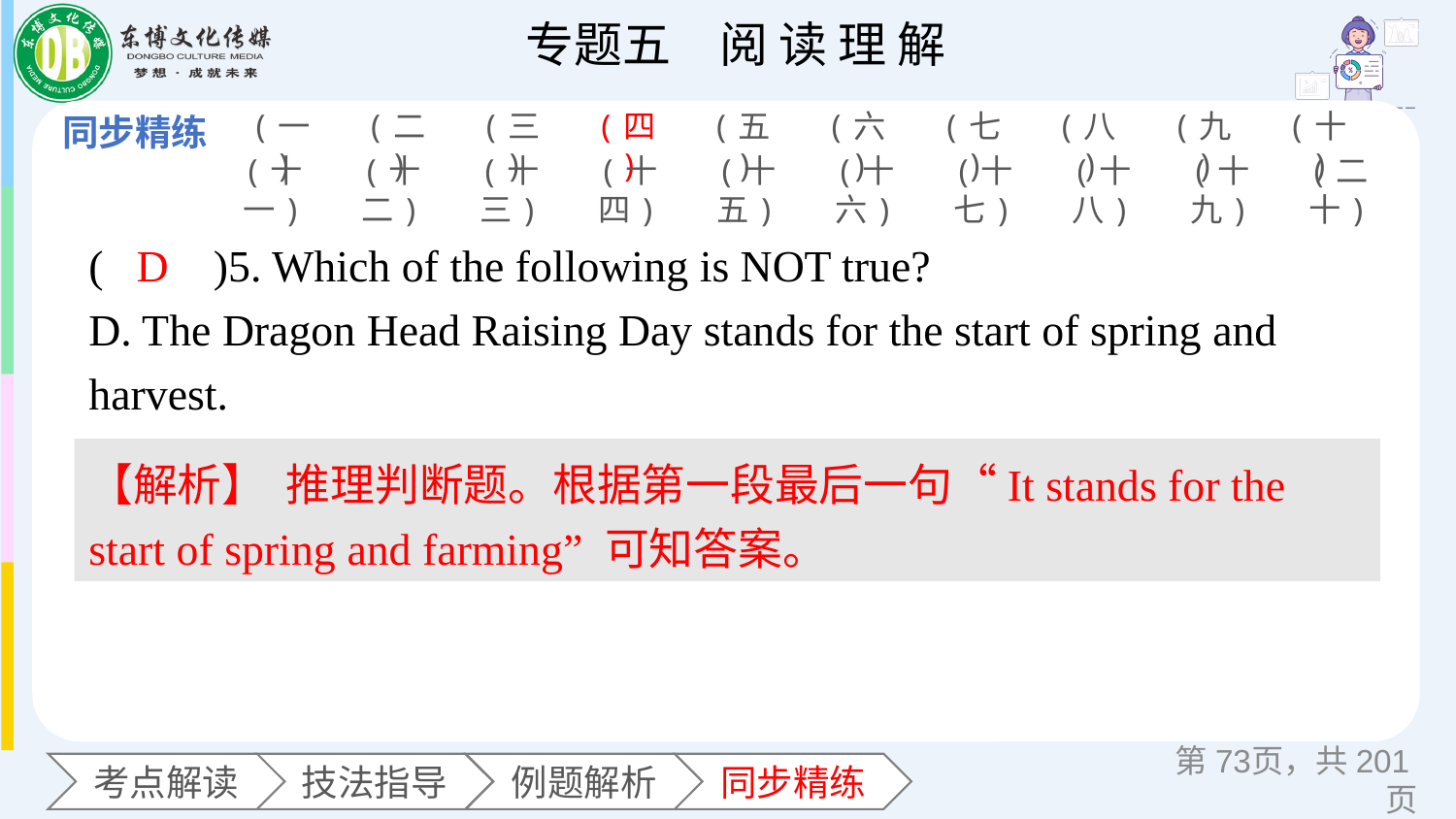

(一)
(二)
(三)
(四)
(五)
(六)
(七)
(八)
(九)
(十)
(十一)
(十二)
(十三)
(十四)
(十五)
(十六)
(十七)
(十八)
(十九)
(二十)
(　　)5. Which of the following is NOT true?
D. The Dragon Head Raising Day stands for the start of spring and harvest.
D
【解析】  推理判断题。根据第一段最后一句“It stands for the start of spring and farming” 可知答案。
第73页，共201页